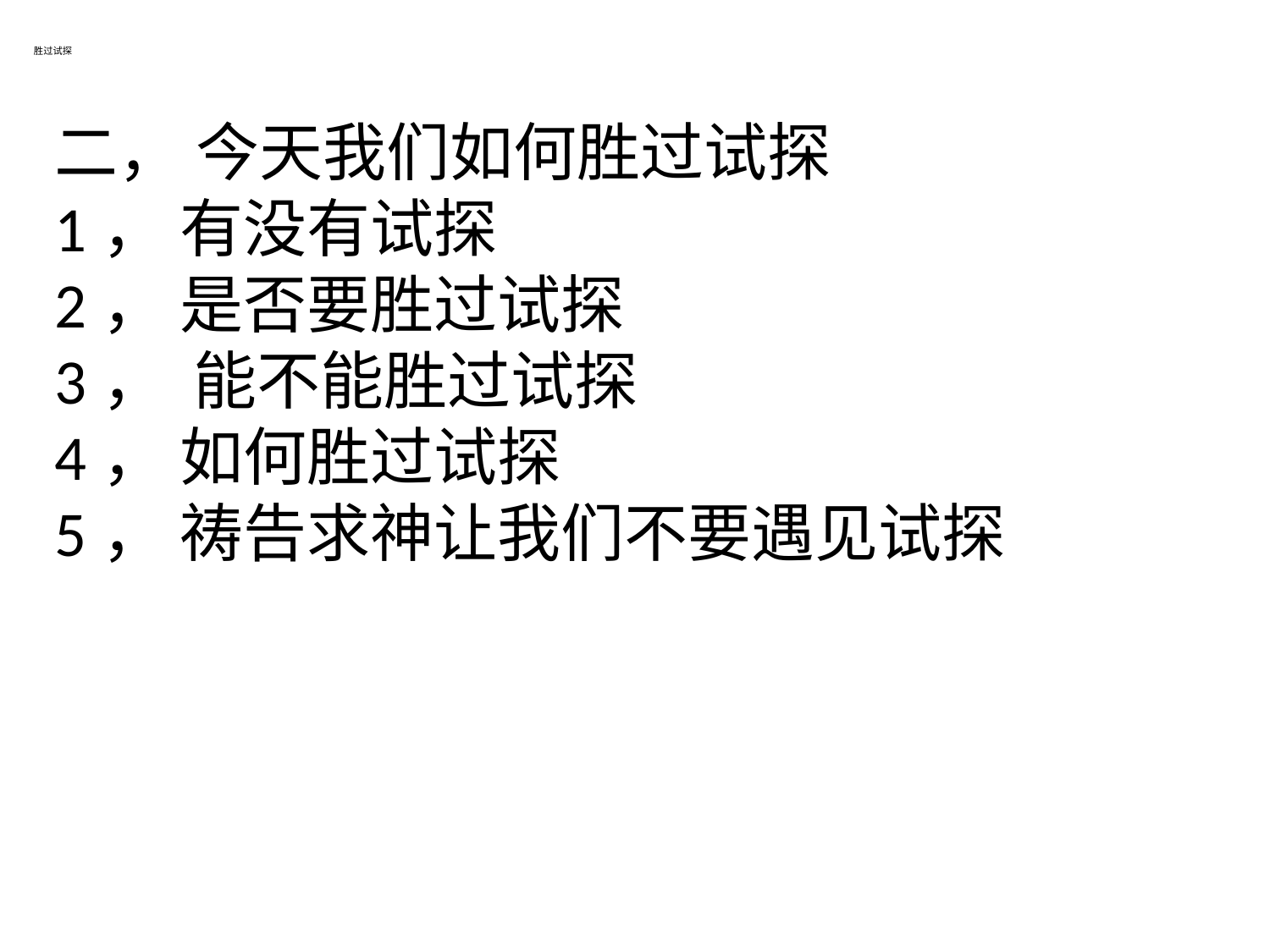

# 胜过试探
二， 今天我们如何胜过试探
1， 有没有试探
2， 是否要胜过试探
3，  能不能胜过试探
4， 如何胜过试探
5， 祷告求神让我们不要遇见试探